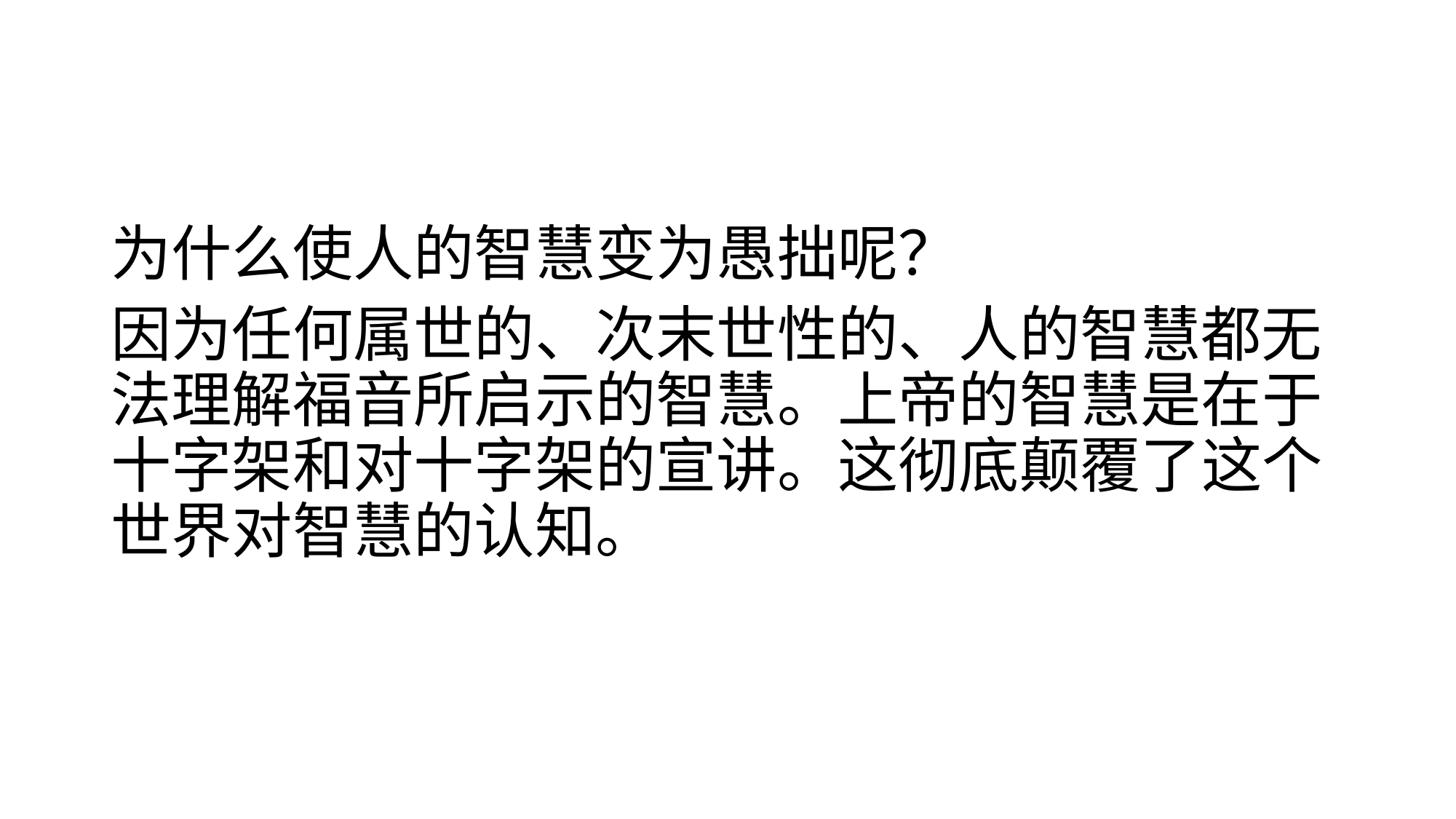

#
为什么使人的智慧变为愚拙呢？
因为任何属世的、次末世性的、人的智慧都无法理解福音所启示的智慧。上帝的智慧是在于十字架和对十字架的宣讲。这彻底颠覆了这个世界对智慧的认知。